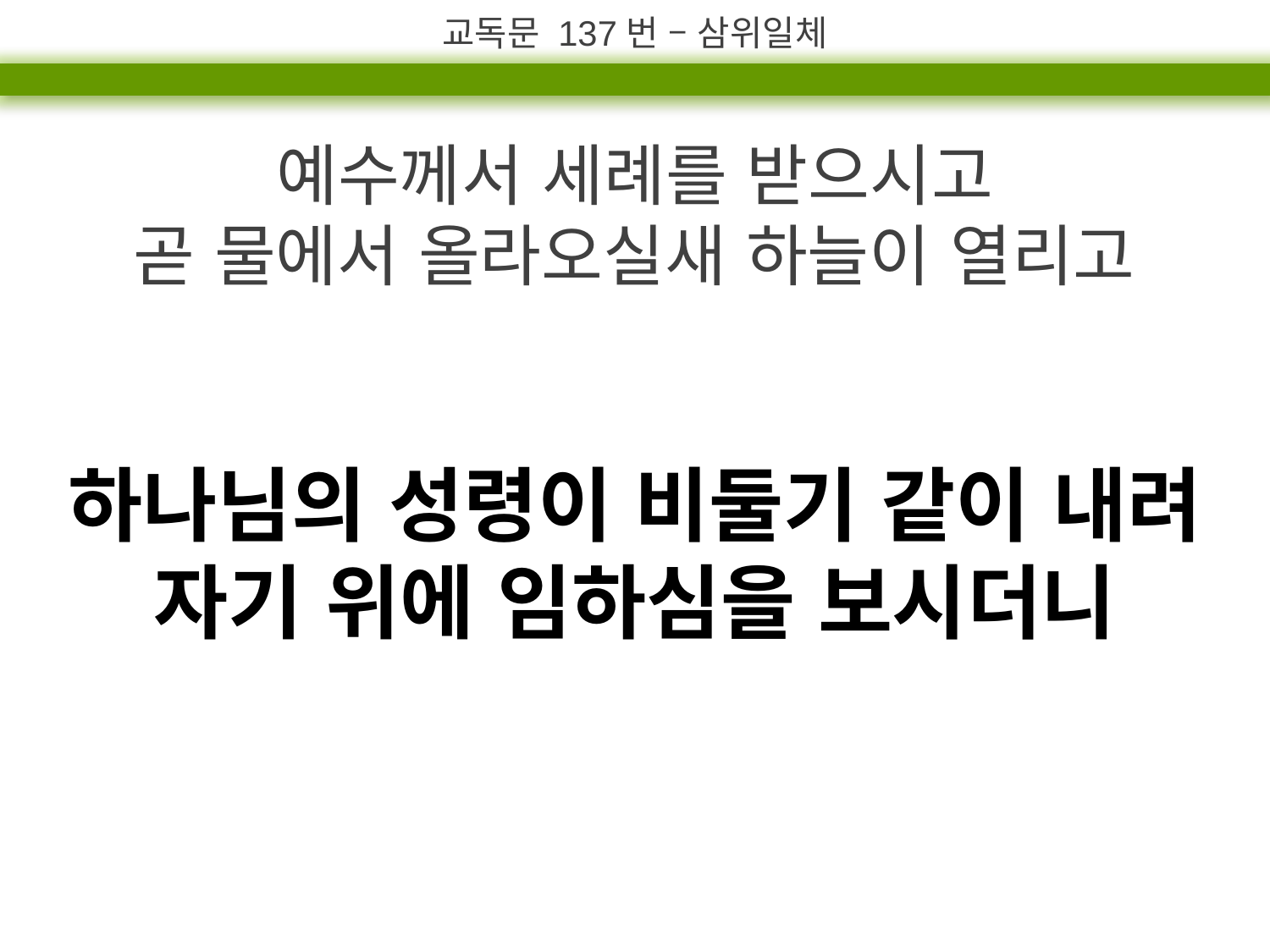

교독문 137번 – 삼위일체

예수께서 세례를 받으시고
곧 물에서 올라오실새 하늘이 열리고
하나님의 성령이 비둘기 같이 내려
자기 위에 임하심을 보시더니